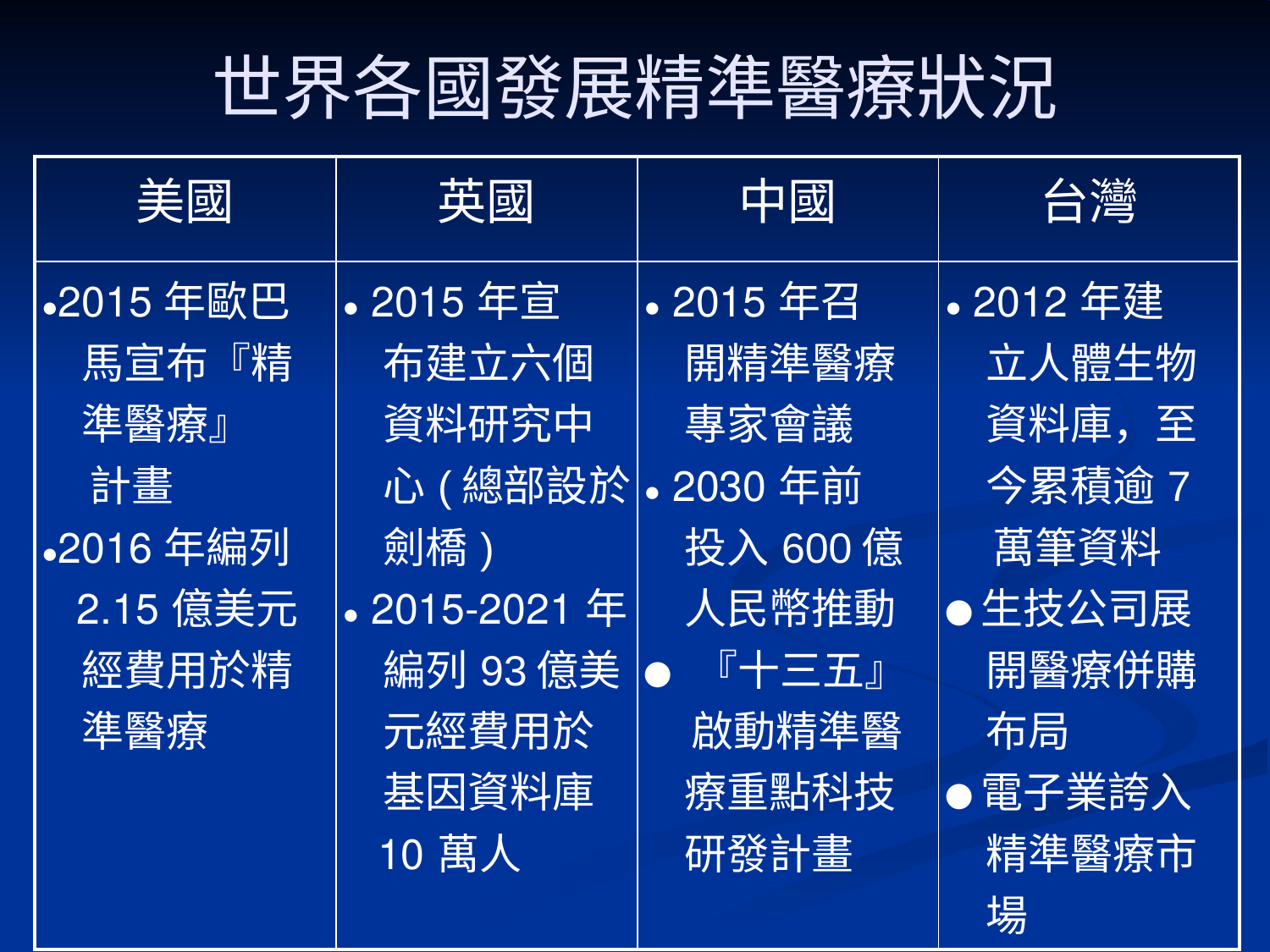

# 世界各國發展精準醫療狀況
| 美國 | 英國 | 中國 | 台灣 |
| --- | --- | --- | --- |
| ●2015年歐巴 馬宣布『精 準醫療』 計畫 ●2016年編列 2.15億美元 經費用於精 準醫療 | ● 2015年宣 布建立六個 資料研究中 心(總部設於 劍橋) ● 2015-2021年 編列93億美 元經費用於 基因資料庫 10萬人 | ● 2015年召 開精準醫療 專家會議 ● 2030年前 投入600億 人民幣推動 ● 『十三五』 啟動精準醫 療重點科技 研發計畫 | ● 2012年建 立人體生物 資料庫，至 今累積逾7 萬筆資料 ●生技公司展 開醫療併購 布局 ●電子業誇入 精準醫療市 場 |
15